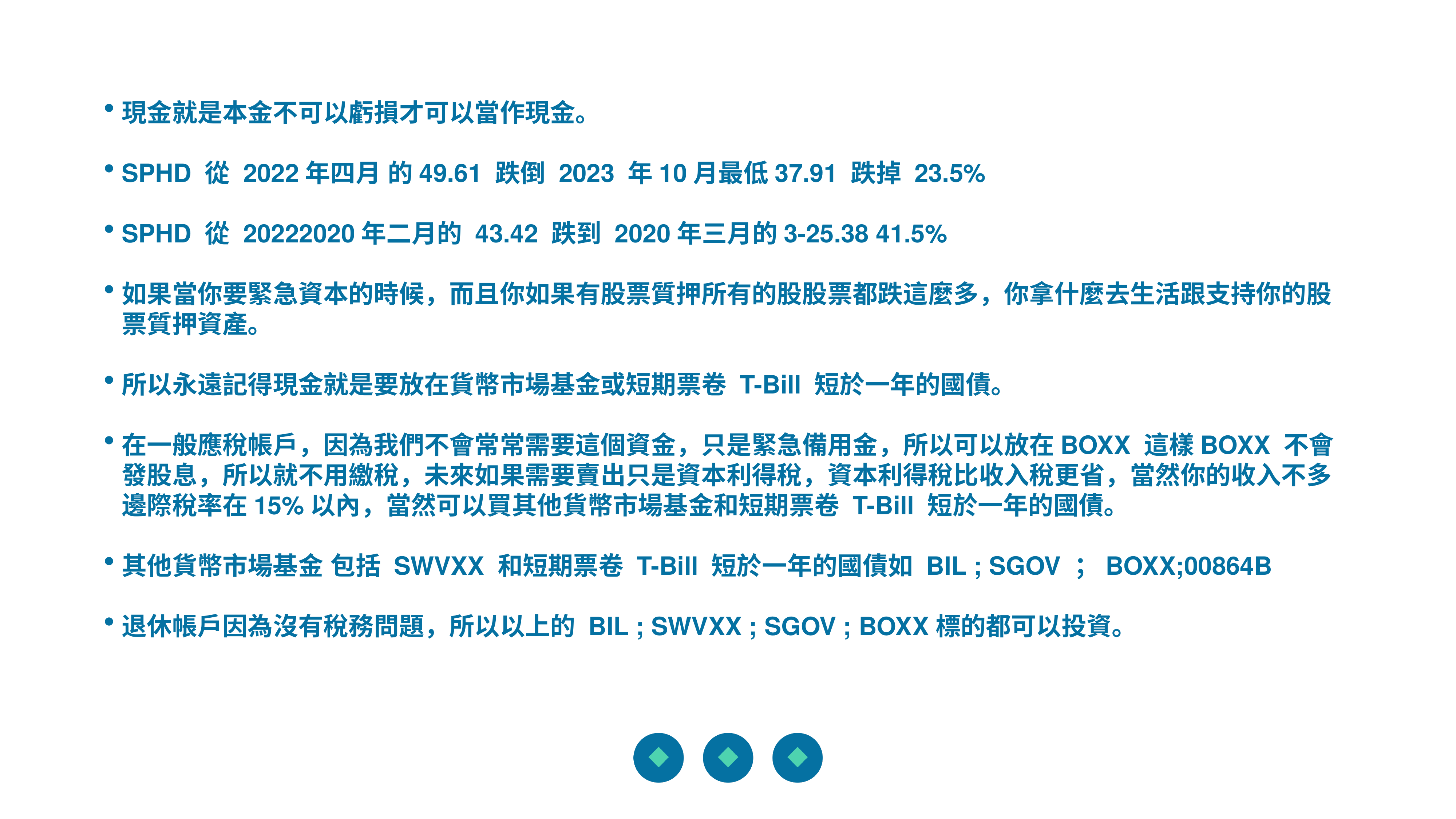

現金就是本金不可以虧損才可以當作現金。

SPHD 從 2022年四月 的49.61 跌倒 2023 年10月最低37.91 跌掉 23.5%

SPHD 從 20222020年二月的 43.42 跌到 2020年三月的3-25.38 41.5%

如果當你要緊急資本的時候，而且你如果有股票質押所有的股股票都跌這麼多，你拿什麼去生活跟支持你的股票質押資產。

所以永遠記得現金就是要放在貨幣市場基金或短期票卷 T-Bill 短於一年的國債。

在一般應稅帳戶，因為我們不會常常需要這個資金，只是緊急備用金，所以可以放在BOXX 這樣BOXX 不會發股息，所以就不用繳稅，未來如果需要賣出只是資本利得稅，資本利得稅比收入稅更省，當然你的收入不多邊際稅率在15%以內，當然可以買其他貨幣市場基金和短期票卷 T-Bill 短於一年的國債。

其他貨幣市場基金 包括 SWVXX 和短期票卷 T-Bill 短於一年的國債如 BIL ; SGOV ；BOXX;00864B

退休帳戶因為沒有稅務問題，所以以上的 BIL ; SWVXX ; SGOV ; BOXX標的都可以投資。